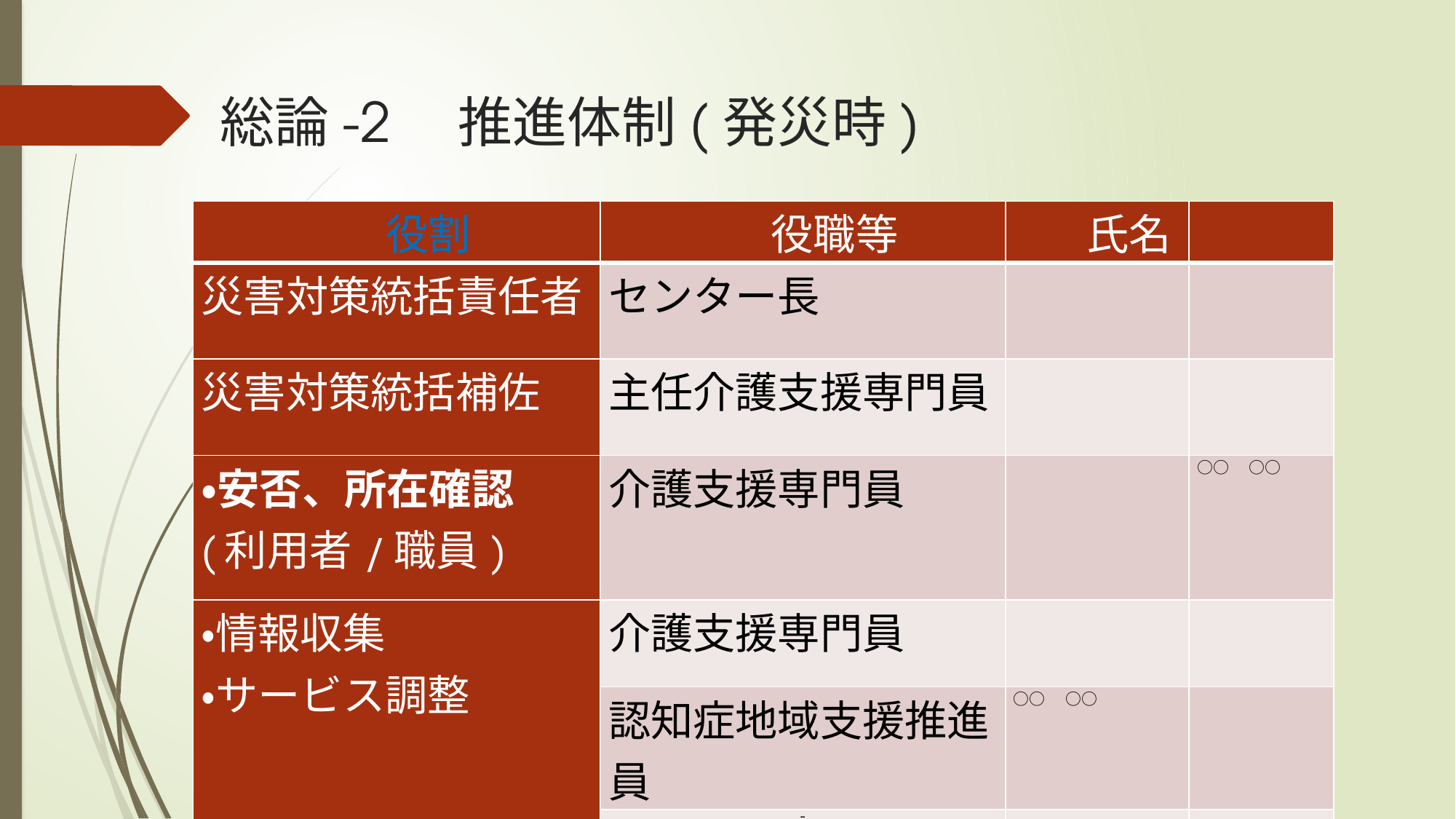

# 総論-2　推進体制(発災時)
| 役割 | 役職等 | 氏名 |  |
| --- | --- | --- | --- |
| 災害対策統括責任者 | センター長 |  |  |
| 災害対策統括補佐 | 主任介護支援専門員 |  |  |
| ・安否、所在確認 (利用者/職員) | 介護支援専門員 |  | ○○　○○ |
| ・情報収集 ・サービス調整 | 介護支援専門員 |  |  |
|  | 認知症地域支援推進員 | ○○　○○ |  |
|  | - |  |  |